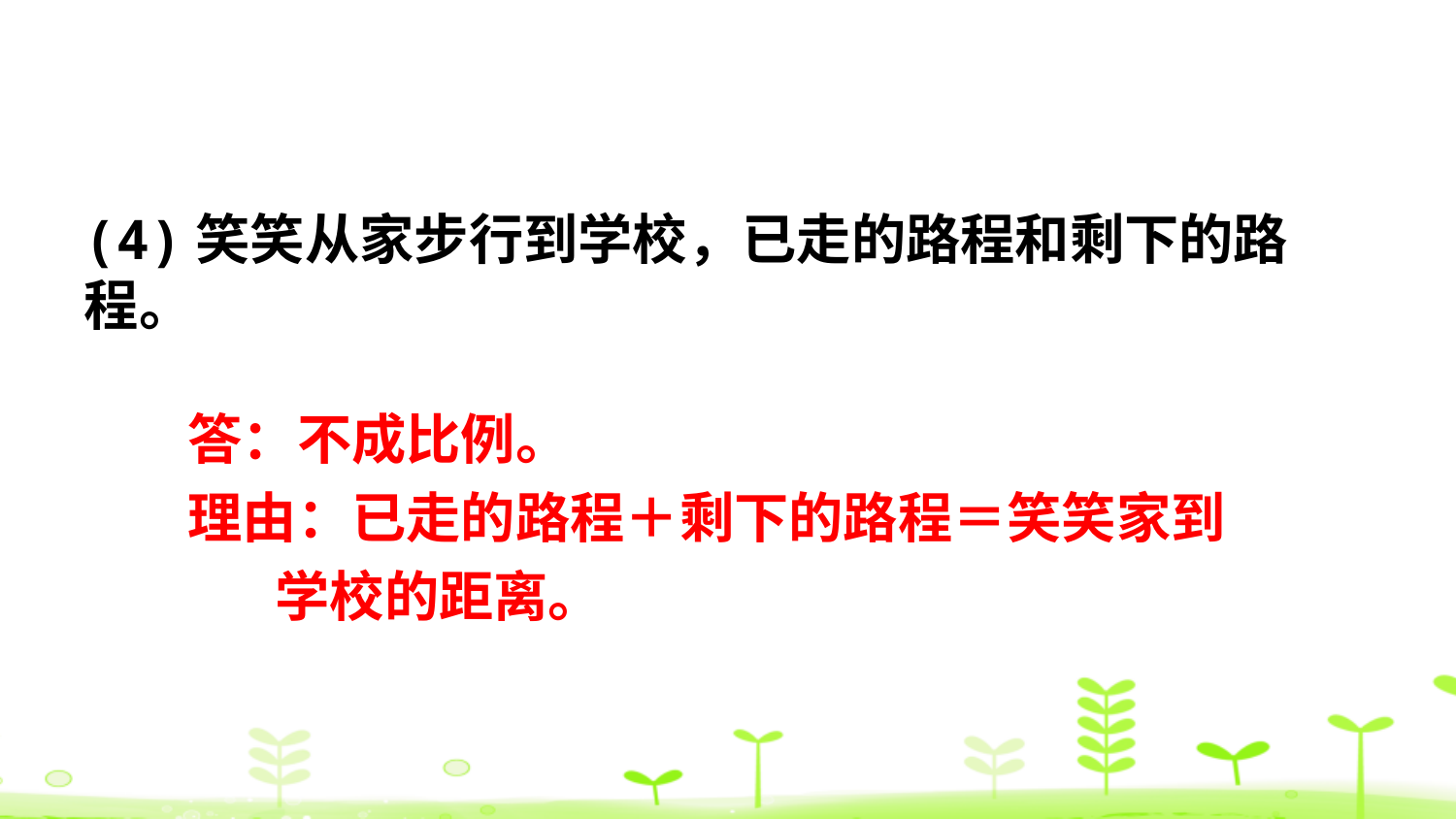

(4)笑笑从家步行到学校，已走的路程和剩下的路程。
答：不成比例。
理由：已走的路程＋剩下的路程＝笑笑家到
      学校的距离。